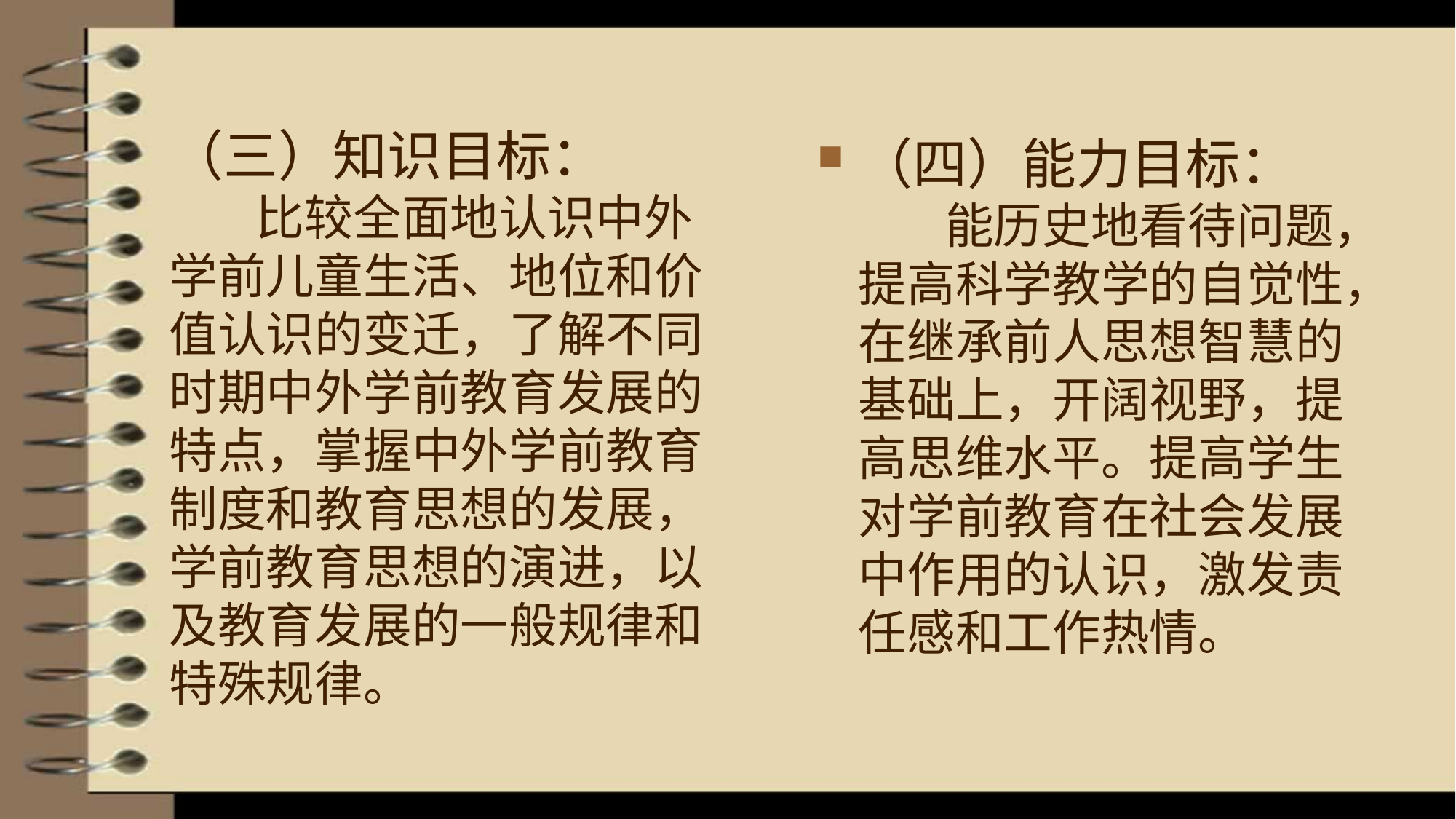

#

（三）知识目标：
        比较全面地认识中外学前儿童生活、地位和价值认识的变迁，了解不同时期中外学前教育发展的特点，掌握中外学前教育制度和教育思想的发展，学前教育思想的演进，以及教育发展的一般规律和特殊规律。
（四）能力目标：
        能历史地看待问题，提高科学教学的自觉性，在继承前人思想智慧的基础上，开阔视野，提高思维水平。提高学生对学前教育在社会发展中作用的认识，激发责任感和工作热情。